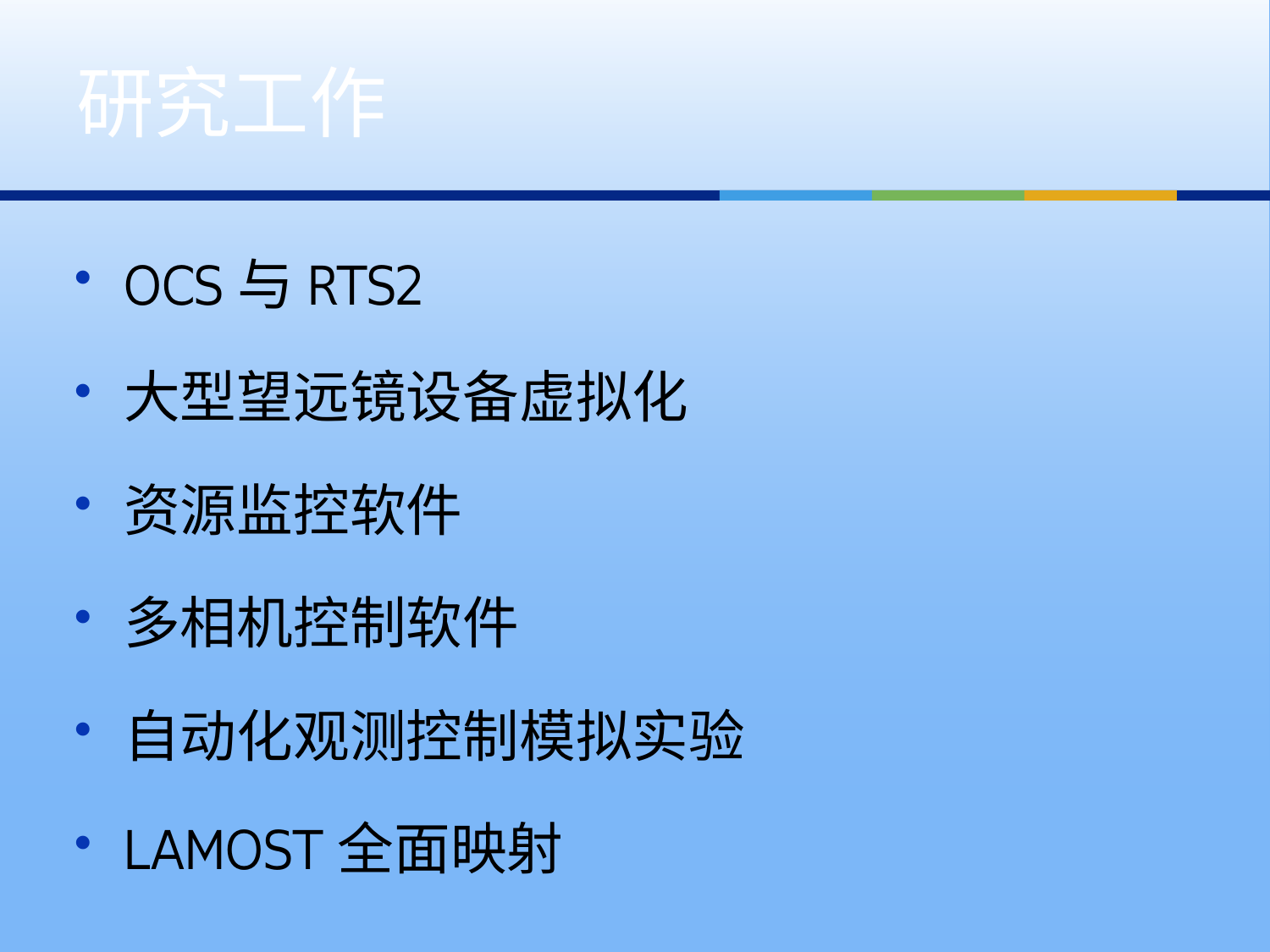

# 研究工作
OCS与RTS2
大型望远镜设备虚拟化
资源监控软件
多相机控制软件
自动化观测控制模拟实验
LAMOST全面映射